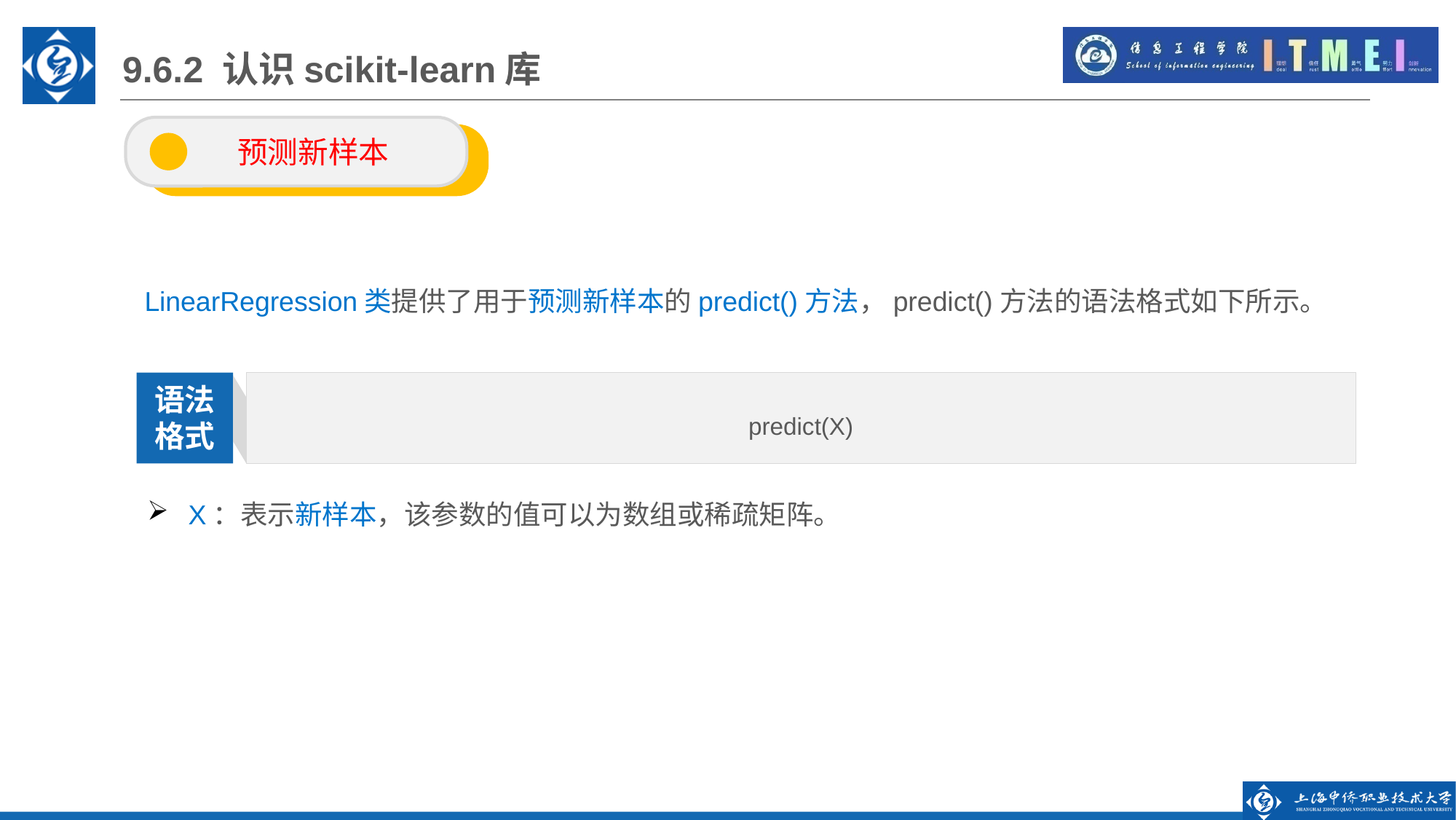

9.6.2 认识scikit-learn库
    预测新样本

LinearRegression类提供了用于预测新样本的predict()方法，predict()方法的语法格式如下所示。

predict(X)

语法
格式
X：表示新样本，该参数的值可以为数组或稀疏矩阵。